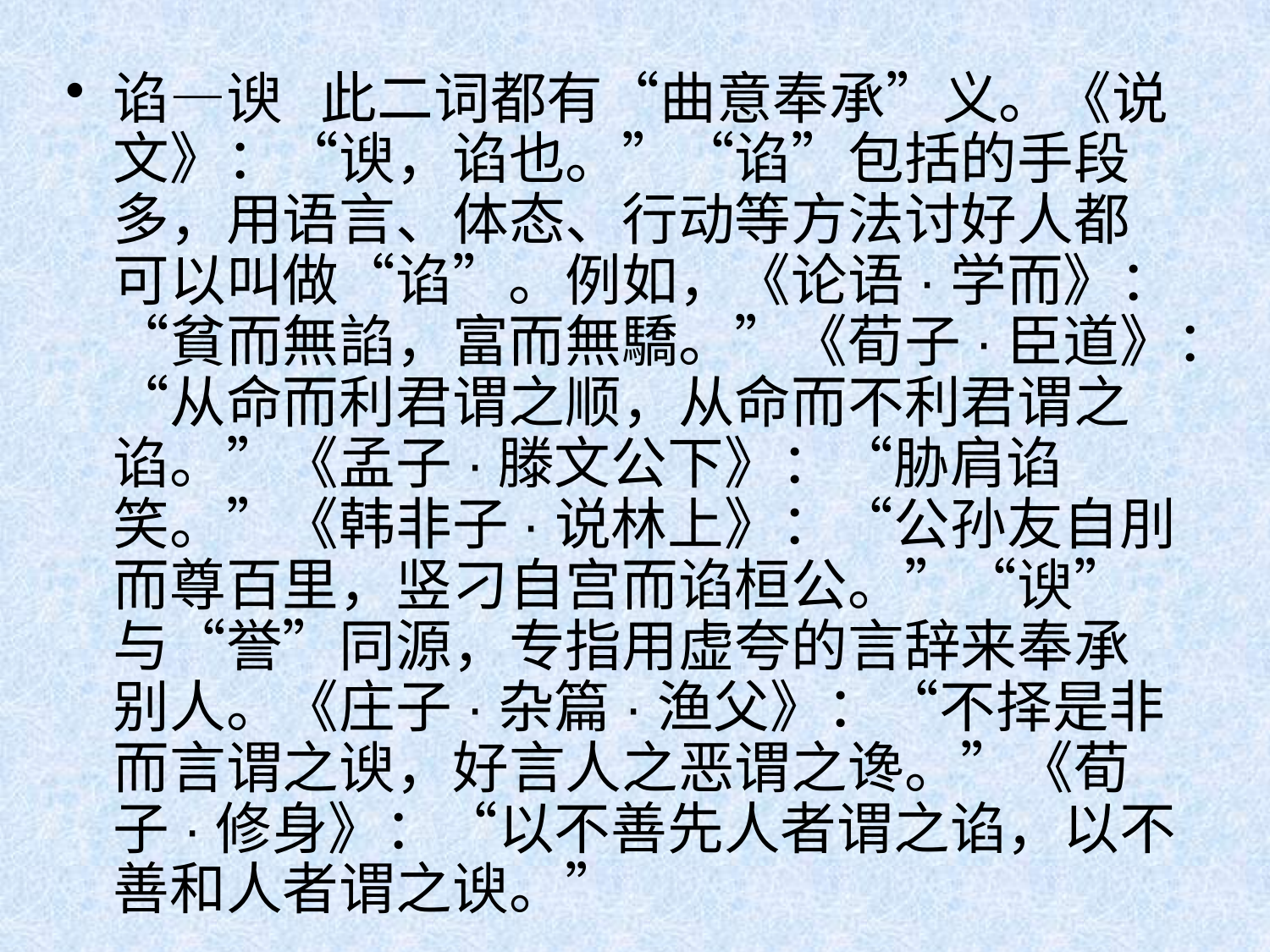

谄—谀   此二词都有“曲意奉承”义。《说文》：“谀，谄也。”“谄”包括的手段多，用语言、体态、行动等方法讨好人都可以叫做“谄”。例如，《论语·学而》：“貧而無諂，富而無驕。”《荀子·臣道》：“从命而利君谓之顺，从命而不利君谓之谄。”《孟子·滕文公下》：“胁肩谄笑。”《韩非子·说林上》：“公孙友自刖而尊百里，竖刁自宫而谄桓公。”“谀”与“誉”同源，专指用虚夸的言辞来奉承别人。《庄子·杂篇·渔父》：“不择是非而言谓之谀，好言人之恶谓之谗。”《荀子·修身》：“以不善先人者谓之谄，以不善和人者谓之谀。”